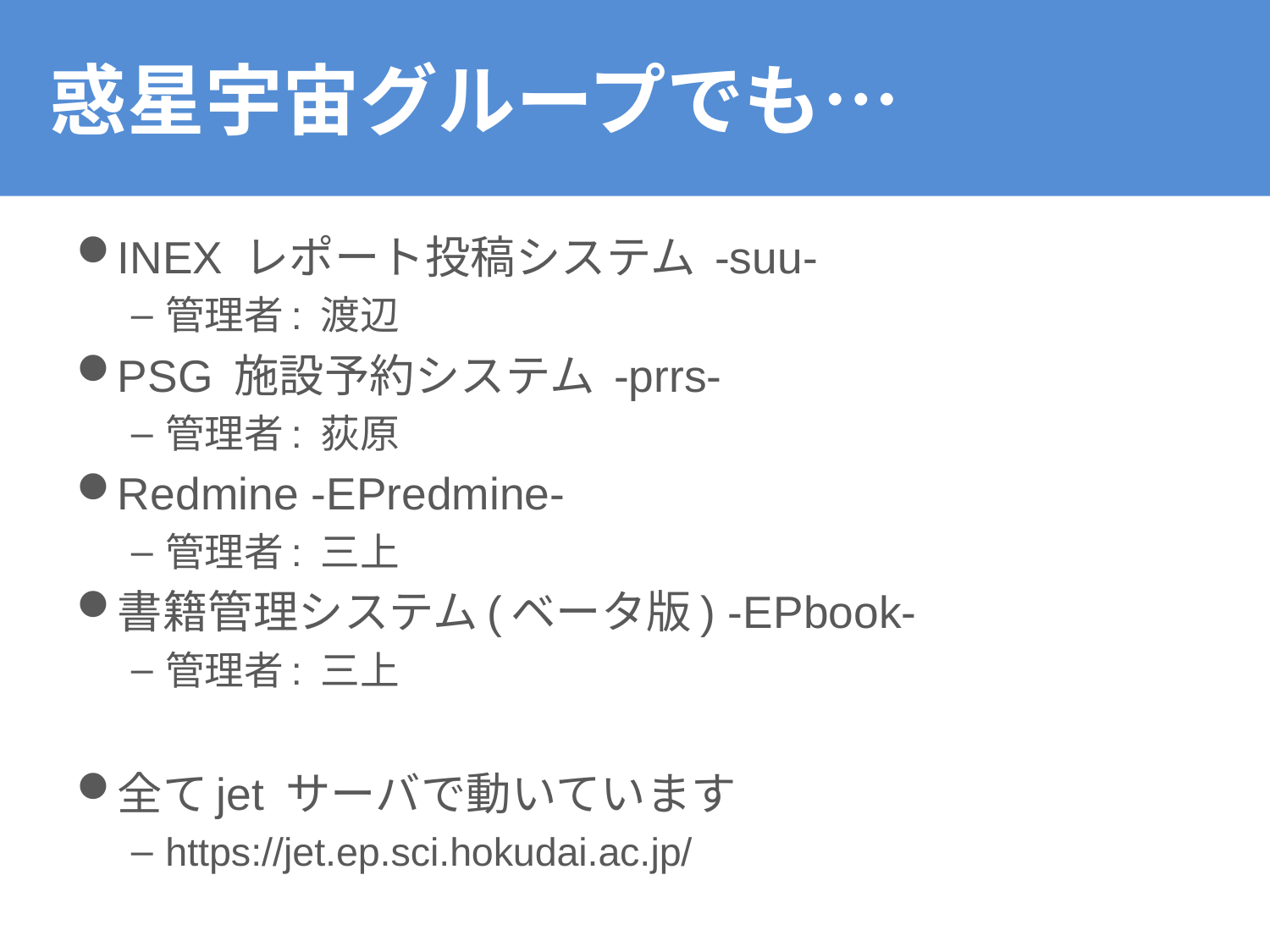

# 惑星宇宙グループでも…
INEX レポート投稿システム -suu-
管理者: 渡辺
PSG 施設予約システム -prrs-
管理者: 荻原
Redmine -EPredmine-
管理者: 三上
書籍管理システム(ベータ版) -EPbook-
管理者: 三上

全てjet サーバで動いています
https://jet.ep.sci.hokudai.ac.jp/
https://jet.ep.sci.hokudai.ac.jp/